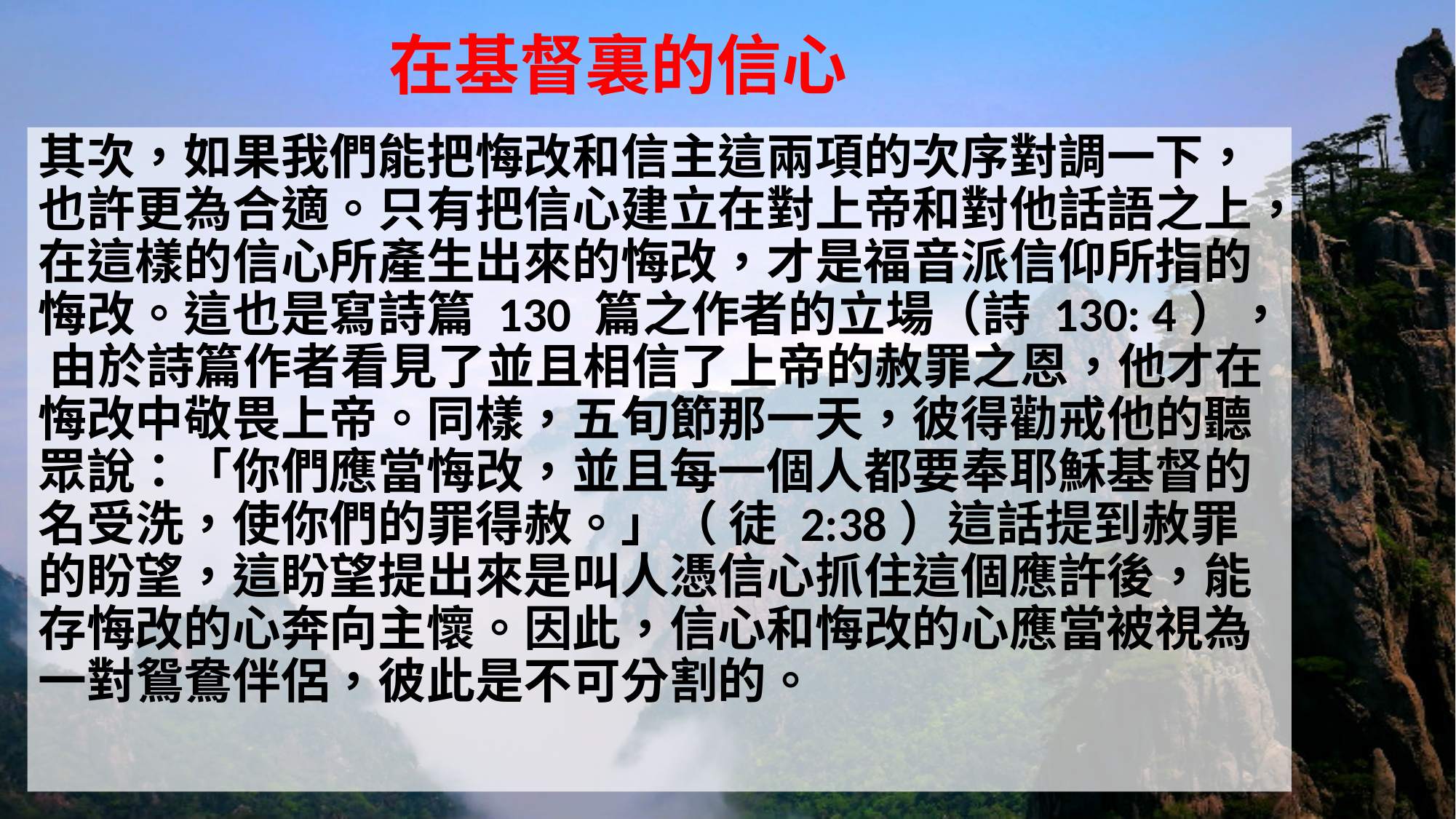

# 在基督裏的信心
其次，如果我們能把悔改和信主這兩項的次序對調一下，也許更為合適。只有把信心建立在對上帝和對他話語之上，在這樣的信心所產生出來的悔改，才是福音派信仰所指的悔改。這也是寫詩篇 130 篇之作者的立場（詩 130: 4）， 由於詩篇作者看見了並且相信了上帝的赦罪之恩，他才在悔改中敬畏上帝。同樣，五旬節那一天，彼得勸戒他的聽眾說：「你們應當悔改，並且每一個人都要奉耶穌基督的名受洗，使你們的罪得赦。」（ 徒 2:38）這話提到赦罪的盼望，這盼望提出來是叫人憑信心抓住這個應許後，能存悔改的心奔向主懷。因此，信心和悔改的心應當被視為一對鴛鴦伴侶，彼此是不可分割的。